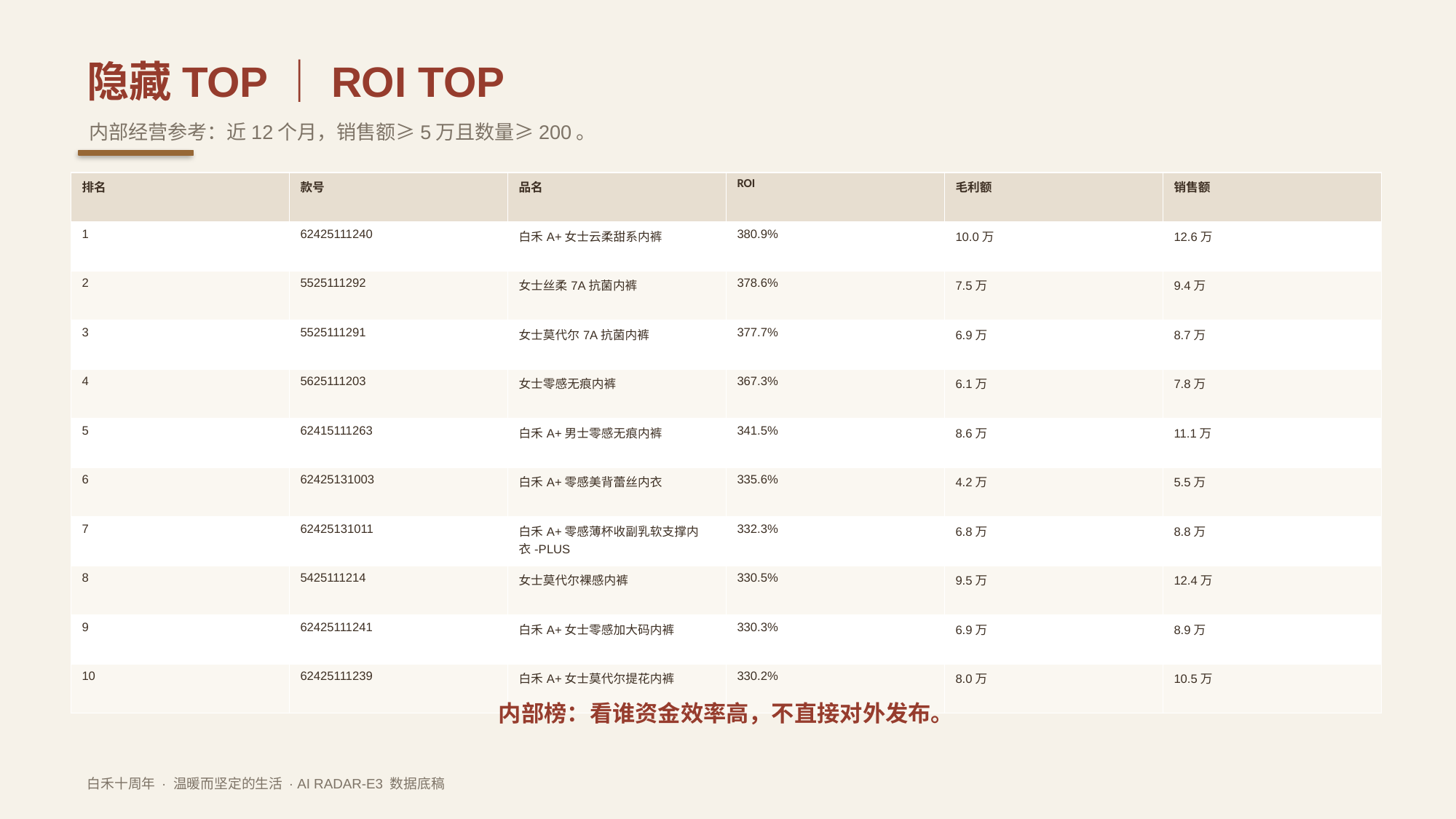

隐藏TOP｜ROI TOP
内部经营参考：近12个月，销售额≥5万且数量≥200。

| 排名 | 款号 | 品名 | ROI | 毛利额 | 销售额 |
| --- | --- | --- | --- | --- | --- |
| 1 | 62425111240 | 白禾A+女士云柔甜系内裤 | 380.9% | 10.0万 | 12.6万 |
| 2 | 5525111292 | 女士丝柔7A抗菌内裤 | 378.6% | 7.5万 | 9.4万 |
| 3 | 5525111291 | 女士莫代尔7A抗菌内裤 | 377.7% | 6.9万 | 8.7万 |
| 4 | 5625111203 | 女士零感无痕内裤 | 367.3% | 6.1万 | 7.8万 |
| 5 | 62415111263 | 白禾A+男士零感无痕内裤 | 341.5% | 8.6万 | 11.1万 |
| 6 | 62425131003 | 白禾A+零感美背蕾丝内衣 | 335.6% | 4.2万 | 5.5万 |
| 7 | 62425131011 | 白禾A+零感薄杯收副乳软支撑内衣-PLUS | 332.3% | 6.8万 | 8.8万 |
| 8 | 5425111214 | 女士莫代尔裸感内裤 | 330.5% | 9.5万 | 12.4万 |
| 9 | 62425111241 | 白禾A+女士零感加大码内裤 | 330.3% | 6.9万 | 8.9万 |
| 10 | 62425111239 | 白禾A+女士莫代尔提花内裤 | 330.2% | 8.0万 | 10.5万 |
内部榜：看谁资金效率高，不直接对外发布。
白禾十周年 · 温暖而坚定的生活 · AI RADAR-E3 数据底稿